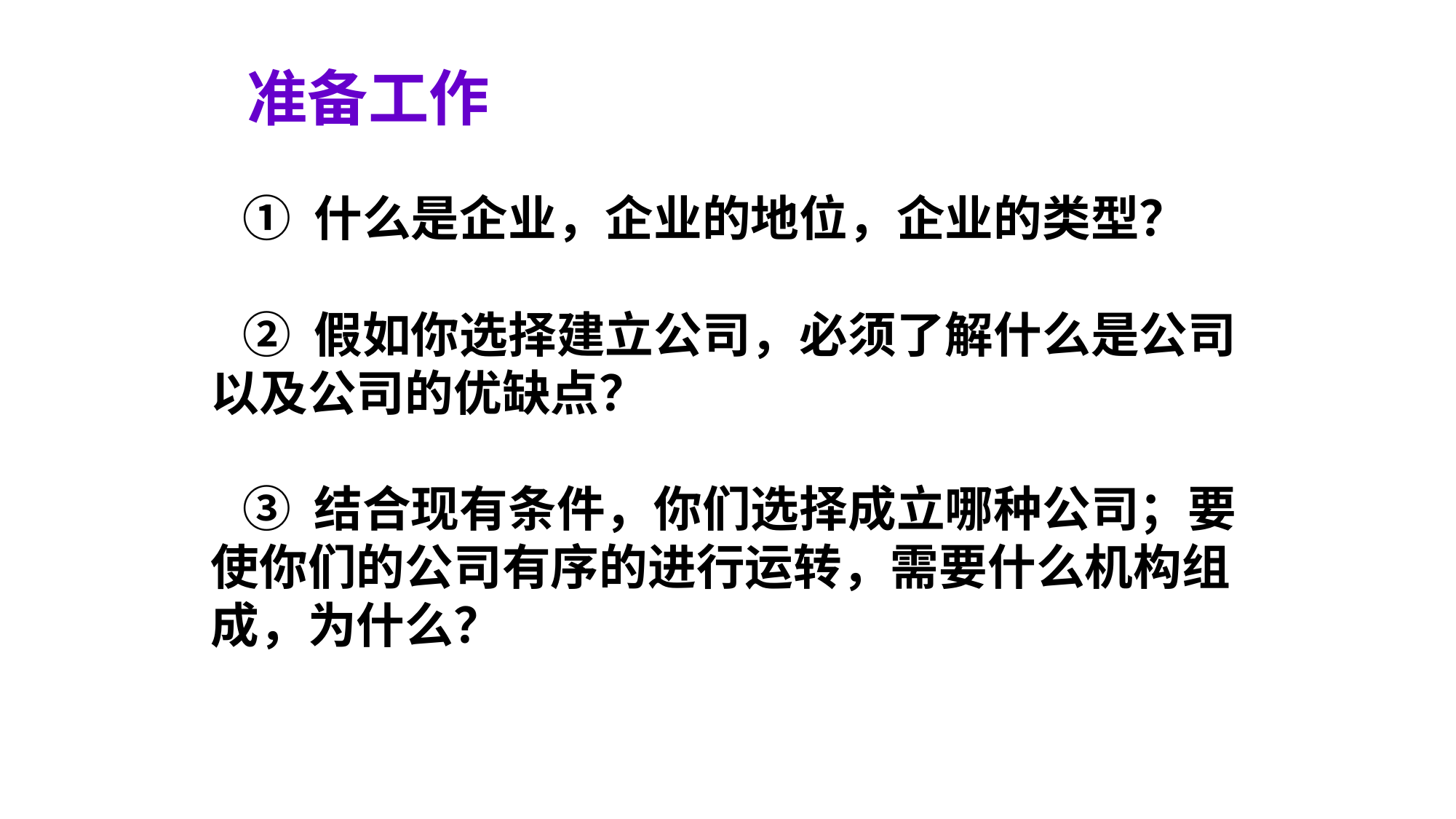

准备工作
① 什么是企业，企业的地位，企业的类型？

② 假如你选择建立公司，必须了解什么是公司以及公司的优缺点？

③ 结合现有条件，你们选择成立哪种公司；要使你们的公司有序的进行运转，需要什么机构组成，为什么？